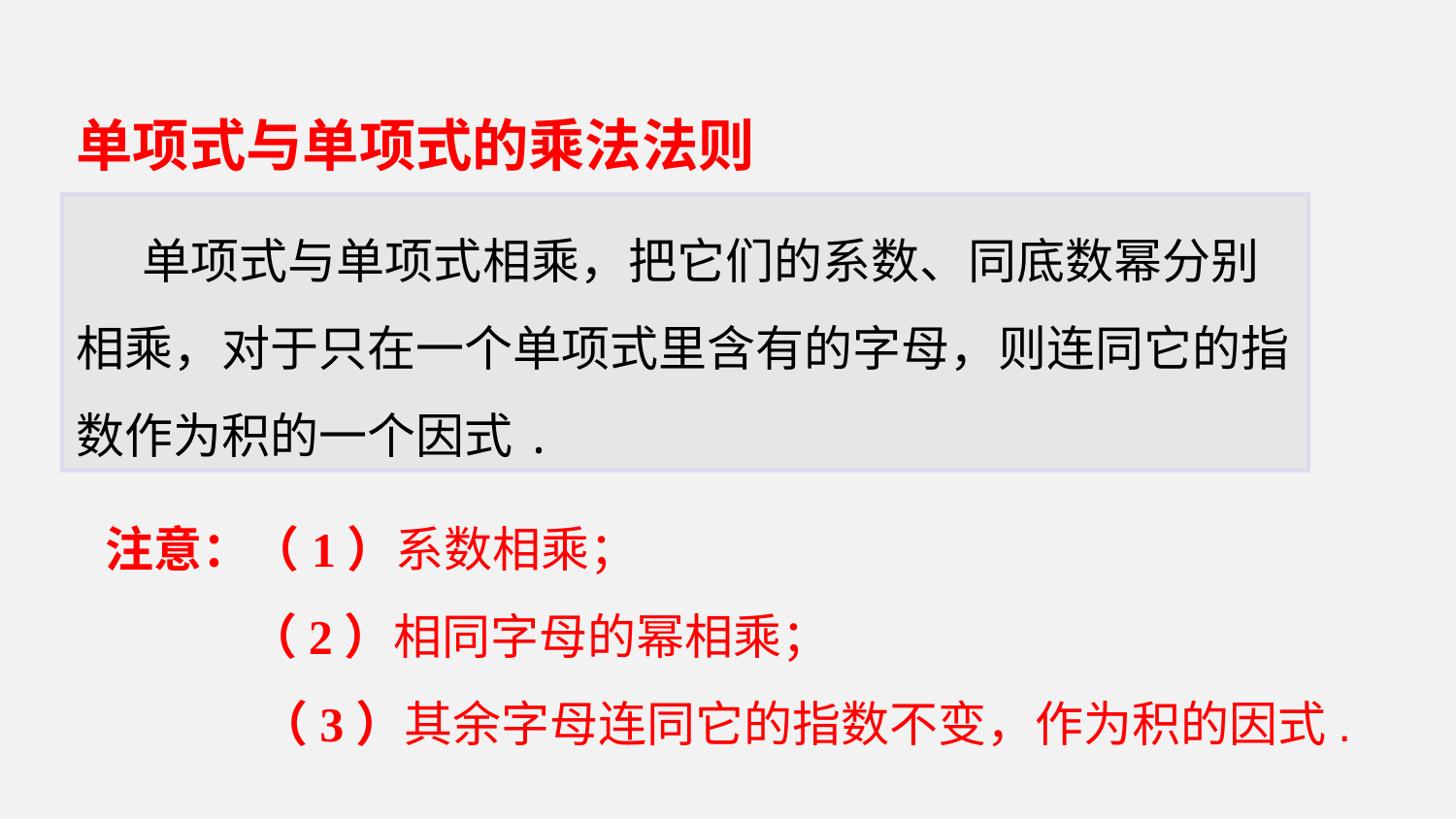

单项式与单项式的乘法法则
     单项式与单项式相乘，把它们的系数、同底数幂分别相乘，对于只在一个单项式里含有的字母，则连同它的指数作为积的一个因式.
注意：（1）系数相乘；
            （2）相同字母的幂相乘；
             （3）其余字母连同它的指数不变，作为积的因式.